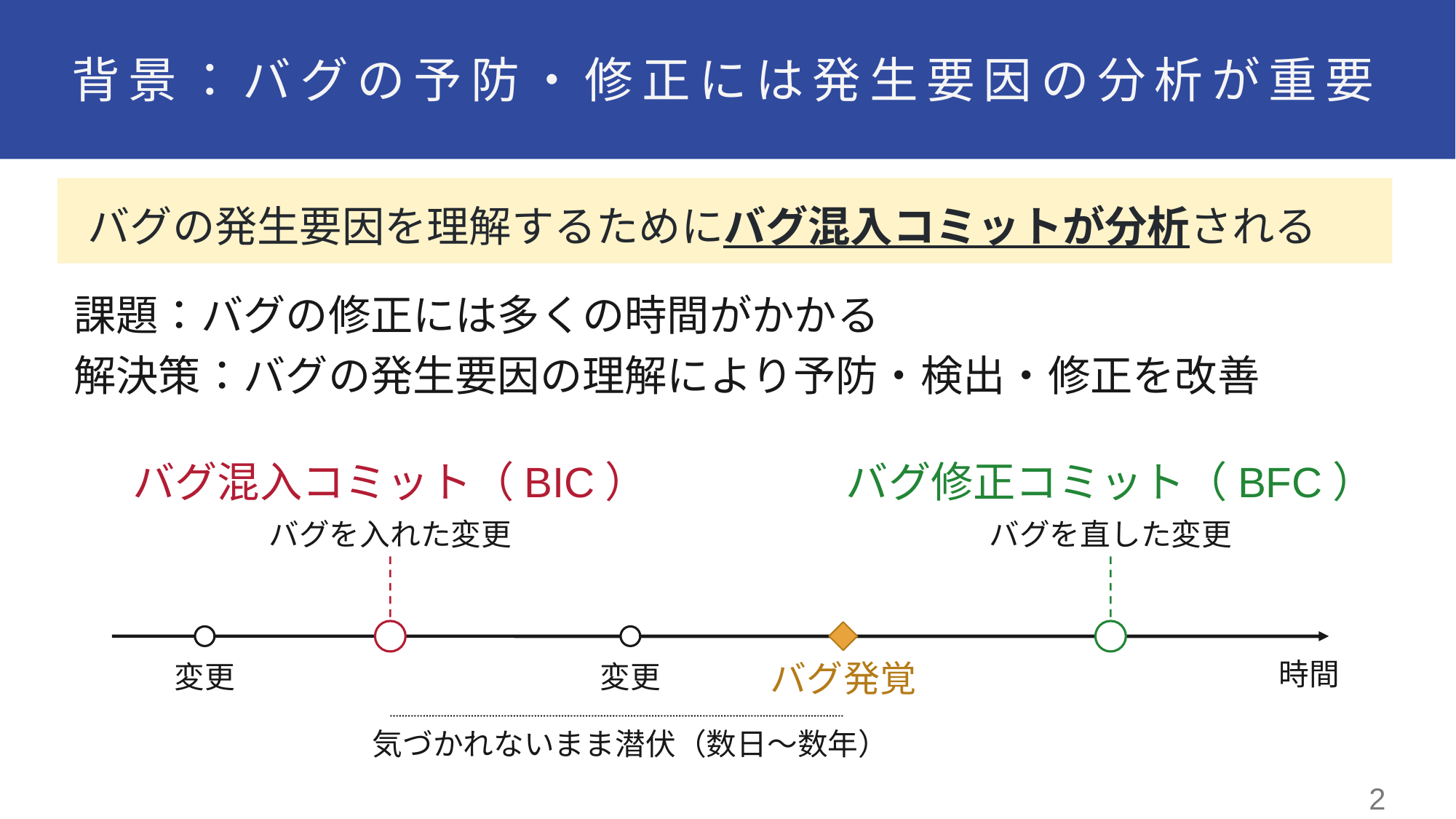

# 背景：バグの予防・修正には発生要因の分析が重要
 バグの発生要因を理解するためにバグ混入コミットが分析される

2
課題：バグの修正には多くの時間がかかる

解決策：バグの発生要因の理解により予防・検出・修正を改善
バグ混入コミット（BIC）
バグ修正コミット（BFC）
バグを直した変更
バグを入れた変更

時間
変更
変更
バグ発覚

気づかれないまま潜伏（数日〜数年）
2